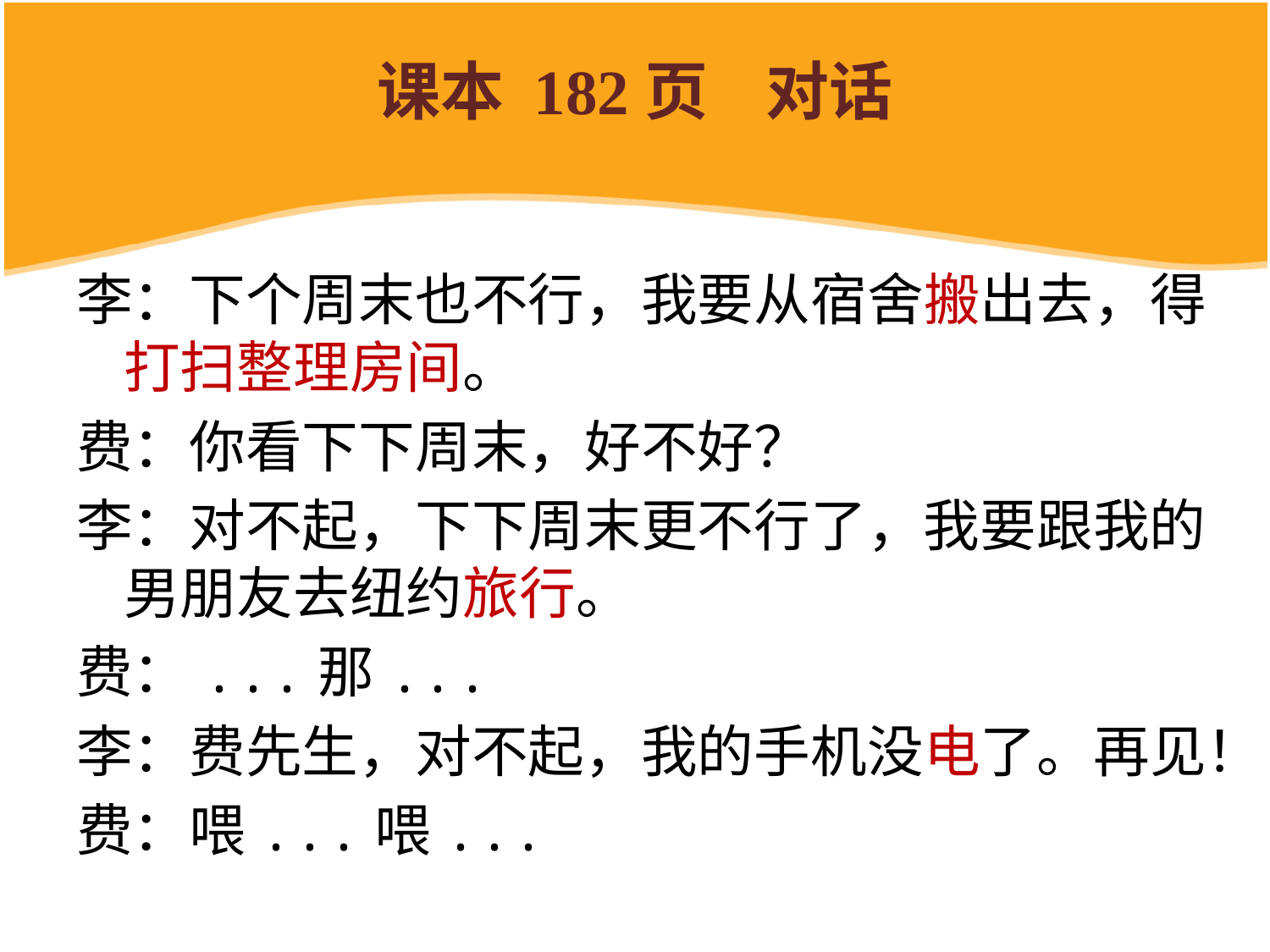

# 课本 182页    对话
李：下个周末也不行，我要从宿舍搬出去，得打扫整理房间。
费：你看下下周末，好不好？
李：对不起，下下周末更不行了，我要跟我的男朋友去纽约旅行。
费：...那...
李：费先生，对不起，我的手机没电了。再见！
费：喂...喂...